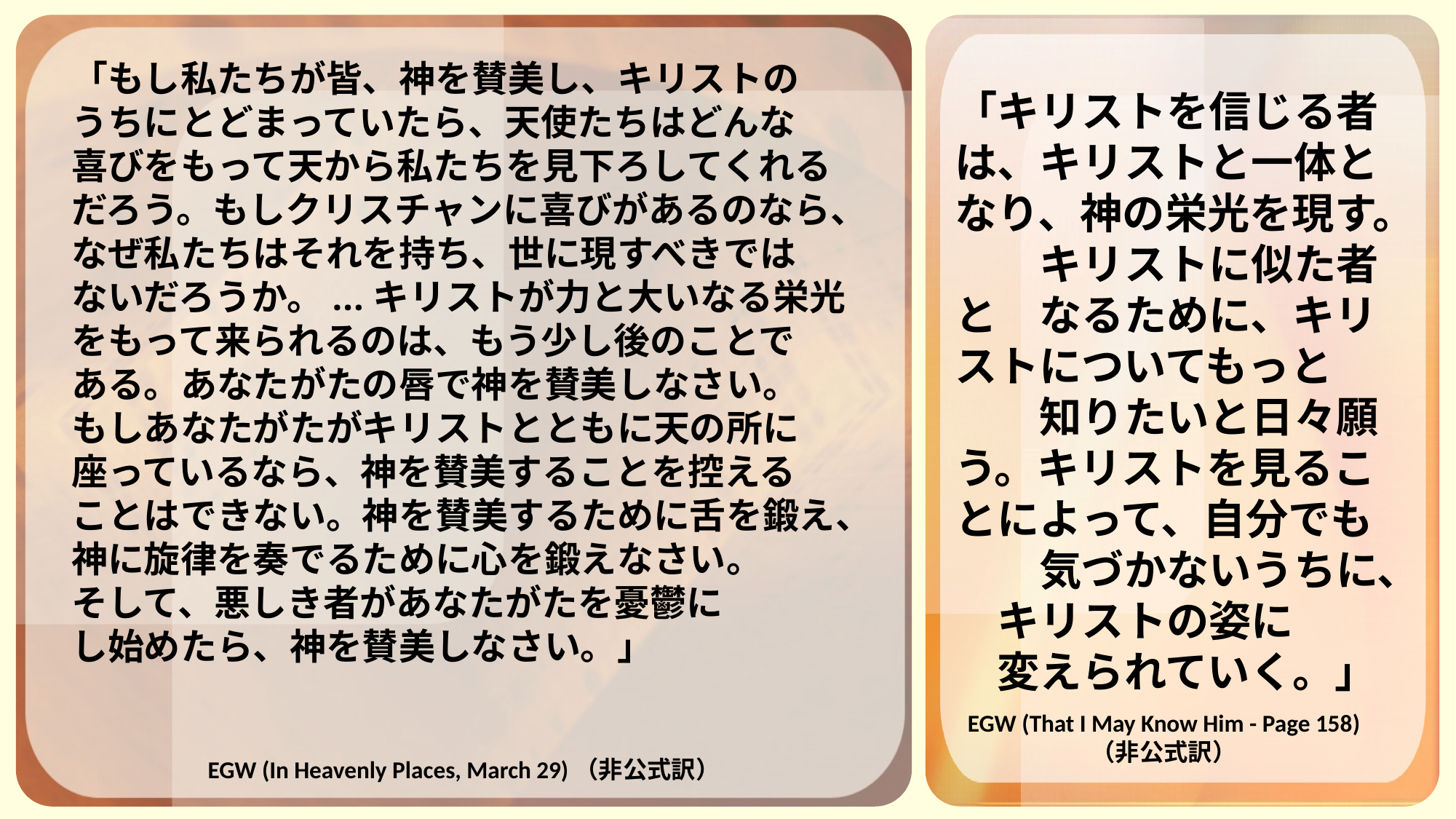

「もし私たちが皆、神を賛美し、キリストの　うちにとどまっていたら、天使たちはどんな　喜びをもって天から私たちを見下ろしてくれるだろう。もしクリスチャンに喜びがあるのなら、なぜ私たちはそれを持ち、世に現すべきでは　ないだろうか。...キリストが力と大いなる栄光をもって来られるのは、もう少し後のことで　ある。あなたがたの唇で神を賛美しなさい。　もしあなたがたがキリストとともに天の所に座っているなら、神を賛美することを控える　ことはできない。神を賛美するために舌を鍛え、神に旋律を奏でるために心を鍛えなさい。　　そして、悪しき者があなたがたを憂鬱に　　　し始めたら、神を賛美しなさい。」
「キリストを信じる者は、キリストと一体となり、神の栄光を現す。　　キリストに似た者と　なるために、キリストについてもっと　　　知りたいと日々願う。キリストを見ることによって、自分でも　　気づかないうちに、　キリストの姿に　　　変えられていく。」
EGW (That I May Know Him - Page 158)
（非公式訳）
EGW (In Heavenly Places, March 29)（非公式訳）